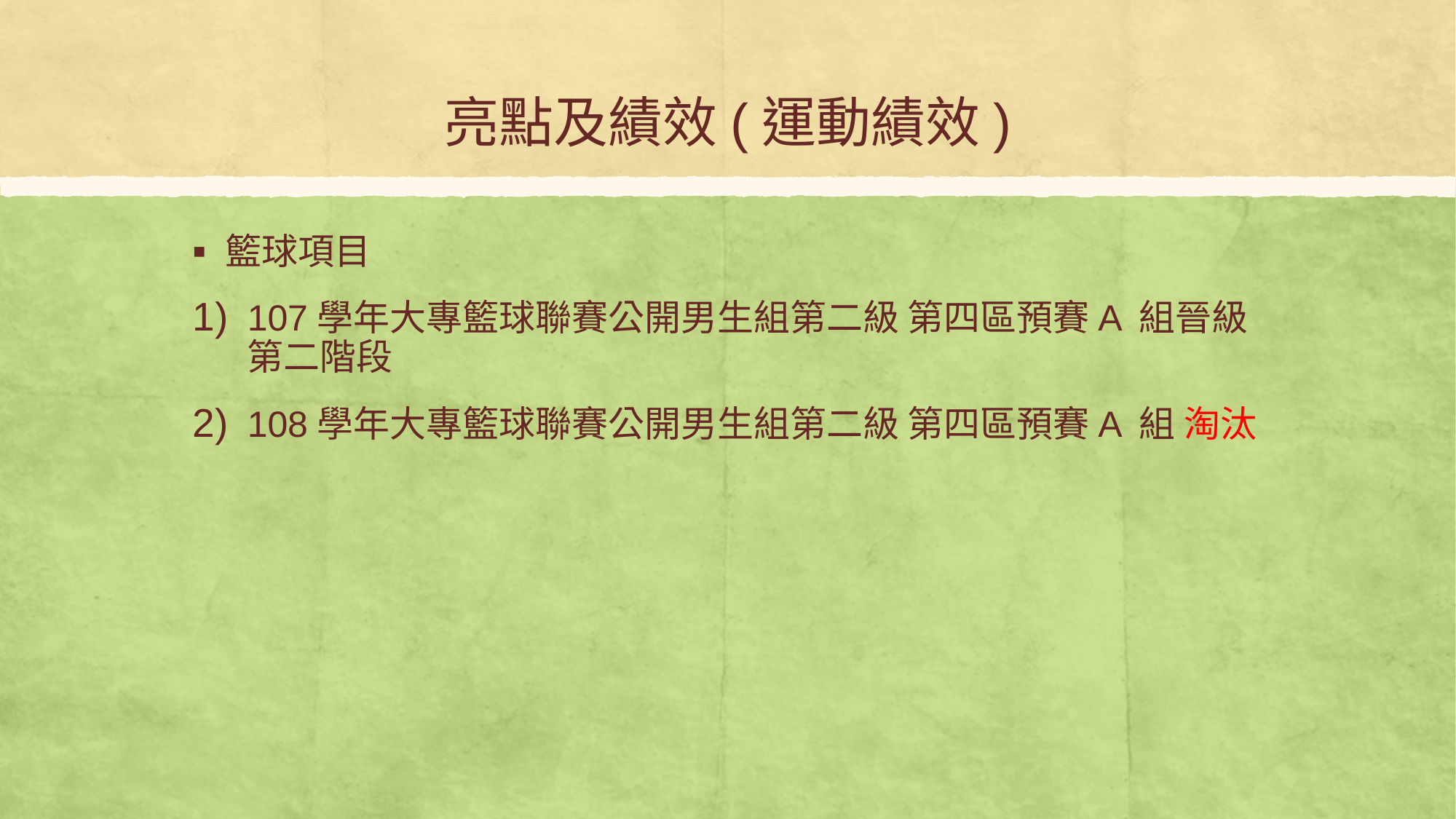

# 亮點及績效(運動績效)
籃球項目
107學年大專籃球聯賽公開男生組第二級 第四區預賽A 組晉級第二階段
108學年大專籃球聯賽公開男生組第二級 第四區預賽A 組 淘汰